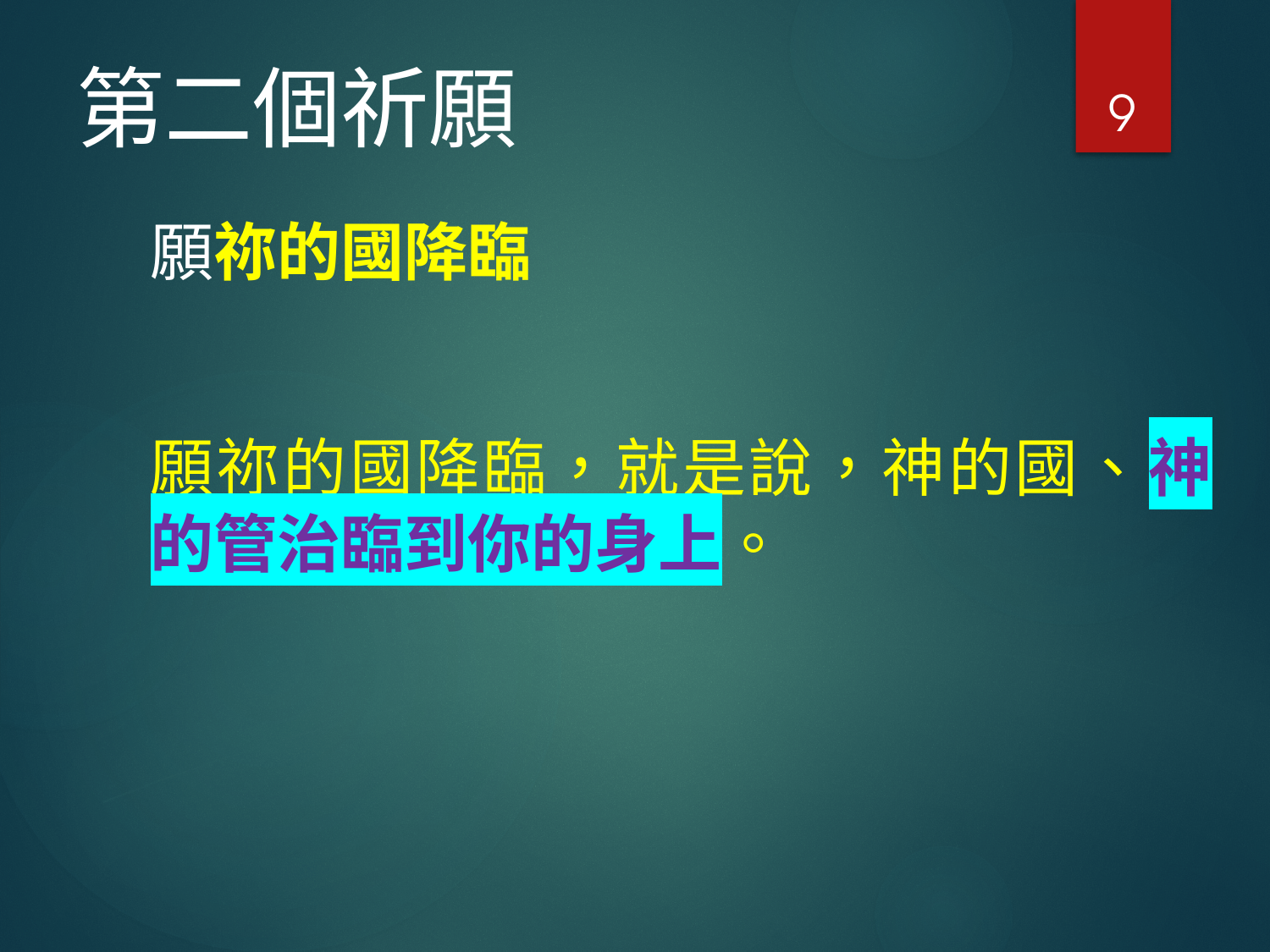

9
# 第二個祈願
願祢的國降臨

願祢的國降臨，就是說，神的國、神的管治臨到你的身上。